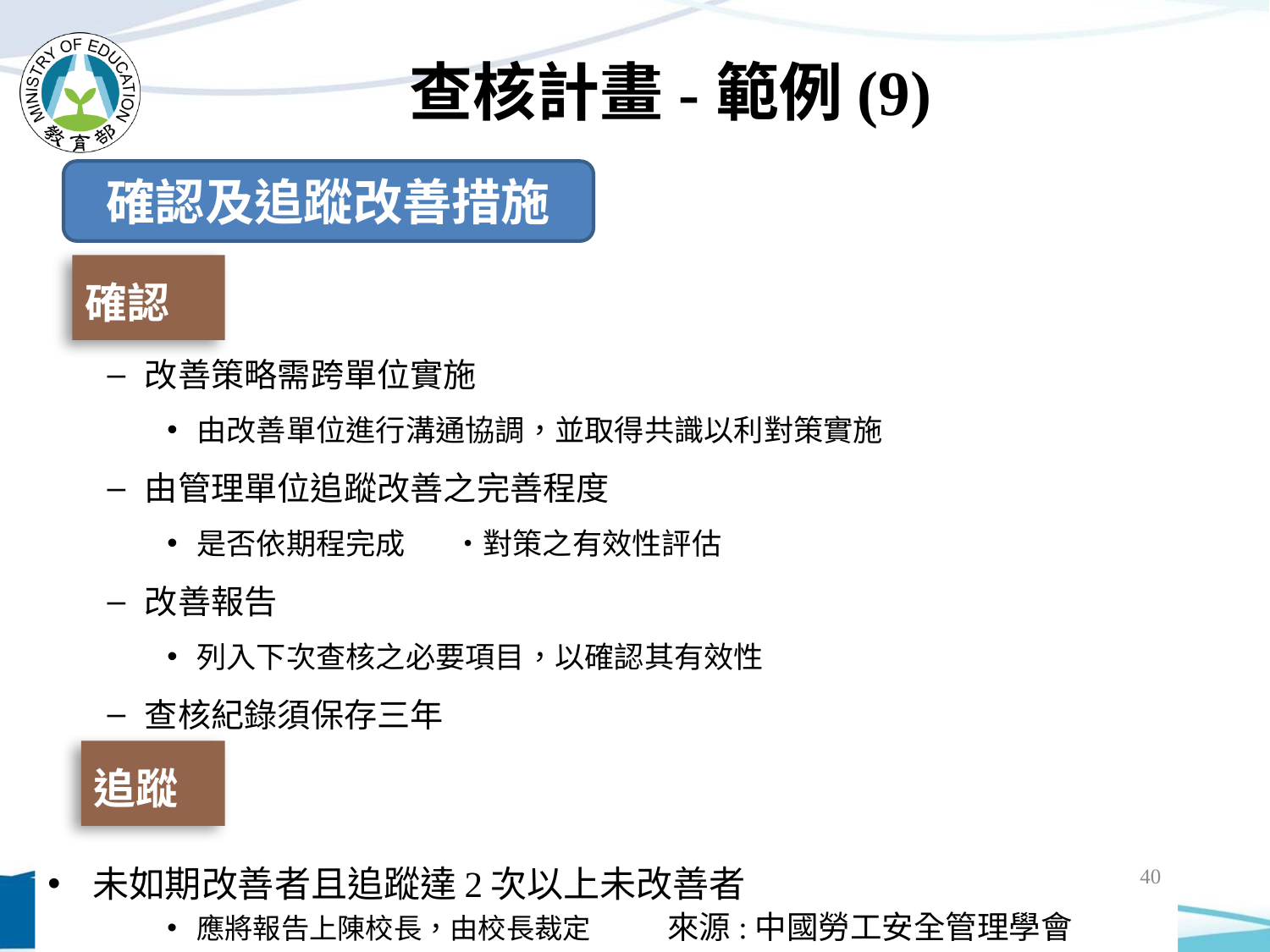

# 查核計畫-範例(9)
確認及追蹤改善措施

確認

改善策略需跨單位實施
由改善單位進行溝通協調，並取得共識以利對策實施
由管理單位追蹤改善之完善程度
是否依期程完成       •對策之有效性評估
改善報告
列入下次查核之必要項目，以確認其有效性
查核紀錄須保存三年

未如期改善者且追蹤達2次以上未改善者
應將報告上陳校長，由校長裁定

追蹤

40
來源:中國勞工安全管理學會